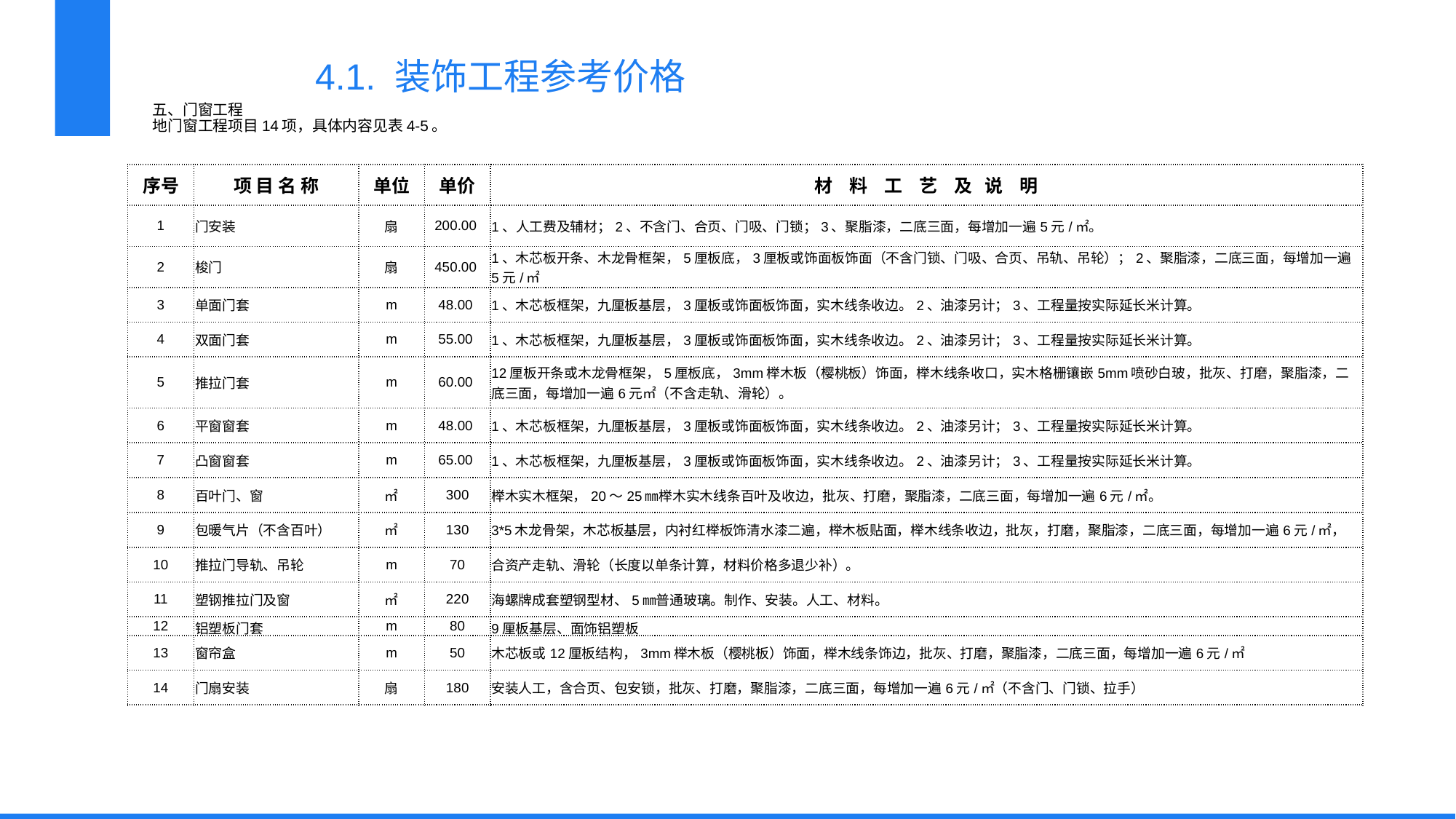

4.1. 装饰工程参考价格
五、门窗工程
地门窗工程项目14项，具体内容见表4-5。
| 序号 | 项 目 名 称 | 单位 | 单价 | 材 料 工 艺 及 说 明 |
| --- | --- | --- | --- | --- |
| 1 | 门安装 | 扇 | 200.00 | 1、人工费及辅材；2、不含门、合页、门吸、门锁；3、聚脂漆，二底三面，每增加一遍5元/㎡。 |
| 2 | 梭门 | 扇 | 450.00 | 1、木芯板开条、木龙骨框架，5厘板底，3厘板或饰面板饰面（不含门锁、门吸、合页、吊轨、吊轮）；2、聚脂漆，二底三面，每增加一遍5元/㎡ |
| 3 | 单面门套 | m | 48.00 | 1、木芯板框架，九厘板基层，3厘板或饰面板饰面，实木线条收边。2、油漆另计；3、工程量按实际延长米计算。 |
| 4 | 双面门套 | m | 55.00 | 1、木芯板框架，九厘板基层，3厘板或饰面板饰面，实木线条收边。2、油漆另计；3、工程量按实际延长米计算。 |
| 5 | 推拉门套 | m | 60.00 | 12厘板开条或木龙骨框架，5厘板底，3mm榉木板（樱桃板）饰面，榉木线条收口，实木格栅镶嵌5mm喷砂白玻，批灰、打磨，聚脂漆，二底三面，每增加一遍6元㎡（不含走轨、滑轮）。 |
| 6 | 平窗窗套 | m | 48.00 | 1、木芯板框架，九厘板基层，3厘板或饰面板饰面，实木线条收边。2、油漆另计；3、工程量按实际延长米计算。 |
| 7 | 凸窗窗套 | m | 65.00 | 1、木芯板框架，九厘板基层，3厘板或饰面板饰面，实木线条收边。2、油漆另计；3、工程量按实际延长米计算。 |
| 8 | 百叶门、窗 | ㎡ | 300 | 榉木实木框架，20～25㎜榉木实木线条百叶及收边，批灰、打磨，聚脂漆，二底三面，每增加一遍6元/㎡。 |
| 9 | 包暖气片（不含百叶） | ㎡ | 130 | 3\*5木龙骨架，木芯板基层，内衬红榉板饰清水漆二遍，榉木板贴面，榉木线条收边，批灰，打磨，聚脂漆，二底三面，每增加一遍6元/㎡， |
| 10 | 推拉门导轨、吊轮 | m | 70 | 合资产走轨、滑轮（长度以单条计算，材料价格多退少补）。 |
| 11 | 塑钢推拉门及窗 | ㎡ | 220 | 海螺牌成套塑钢型材、5㎜普通玻璃。制作、安装。人工、材料。 |
| 12 | 铝塑板门套 | m | 80 | 9厘板基层、面饰铝塑板 |
| 13 | 窗帘盒 | m | 50 | 木芯板或12厘板结构，3mm榉木板（樱桃板）饰面，榉木线条饰边，批灰、打磨，聚脂漆，二底三面，每增加一遍6元/㎡ |
| 14 | 门扇安装 | 扇 | 180 | 安装人工，含合页、包安锁，批灰、打磨，聚脂漆，二底三面，每增加一遍6元/㎡（不含门、门锁、拉手） |